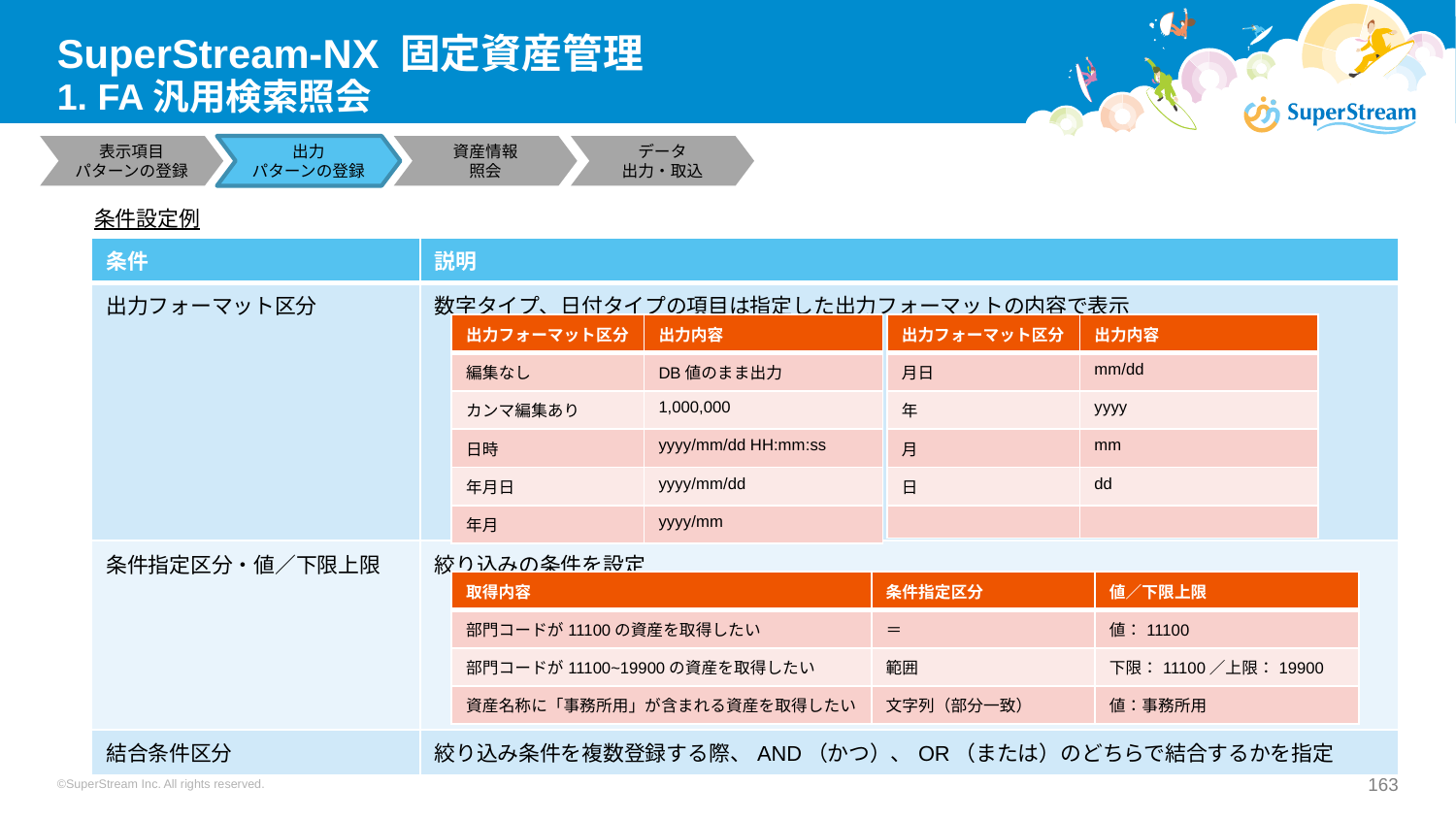

# SuperStream-NX 固定資産管理 1. FA汎用検索照会
表示項目
パターンの登録
出力
パターンの登録
資産情報
照会
データ
出力・取込
条件設定例
| 条件 | 説明 |
| --- | --- |
| 出力フォーマット区分 | 数字タイプ、日付タイプの項目は指定した出力フォーマットの内容で表示 |
| 条件指定区分・値／下限上限 | 絞り込みの条件を設定 |
| 結合条件区分 | 絞り込み条件を複数登録する際、AND（かつ）、OR（または）のどちらで結合するかを指定 |
| 出力フォーマット区分 | 出力内容 |
| --- | --- |
| 編集なし | DB値のまま出力 |
| カンマ編集あり | 1,000,000 |
| 日時 | yyyy/mm/dd HH:mm:ss |
| 年月日 | yyyy/mm/dd |
| 年月 | yyyy/mm |
| 出力フォーマット区分 | 出力内容 |
| --- | --- |
| 月日 | mm/dd |
| 年 | yyyy |
| 月 | mm |
| 日 | dd |
|  |  |
| 取得内容 | 条件指定区分 | 値／下限上限 |
| --- | --- | --- |
| 部門コードが11100の資産を取得したい | ＝ | 値：11100 |
| 部門コードが11100~19900の資産を取得したい | 範囲 | 下限：11100／上限：19900 |
| 資産名称に「事務所用」が含まれる資産を取得したい | 文字列（部分一致） | 値：事務所用 |

©SuperStream Inc. All rights reserved.
163